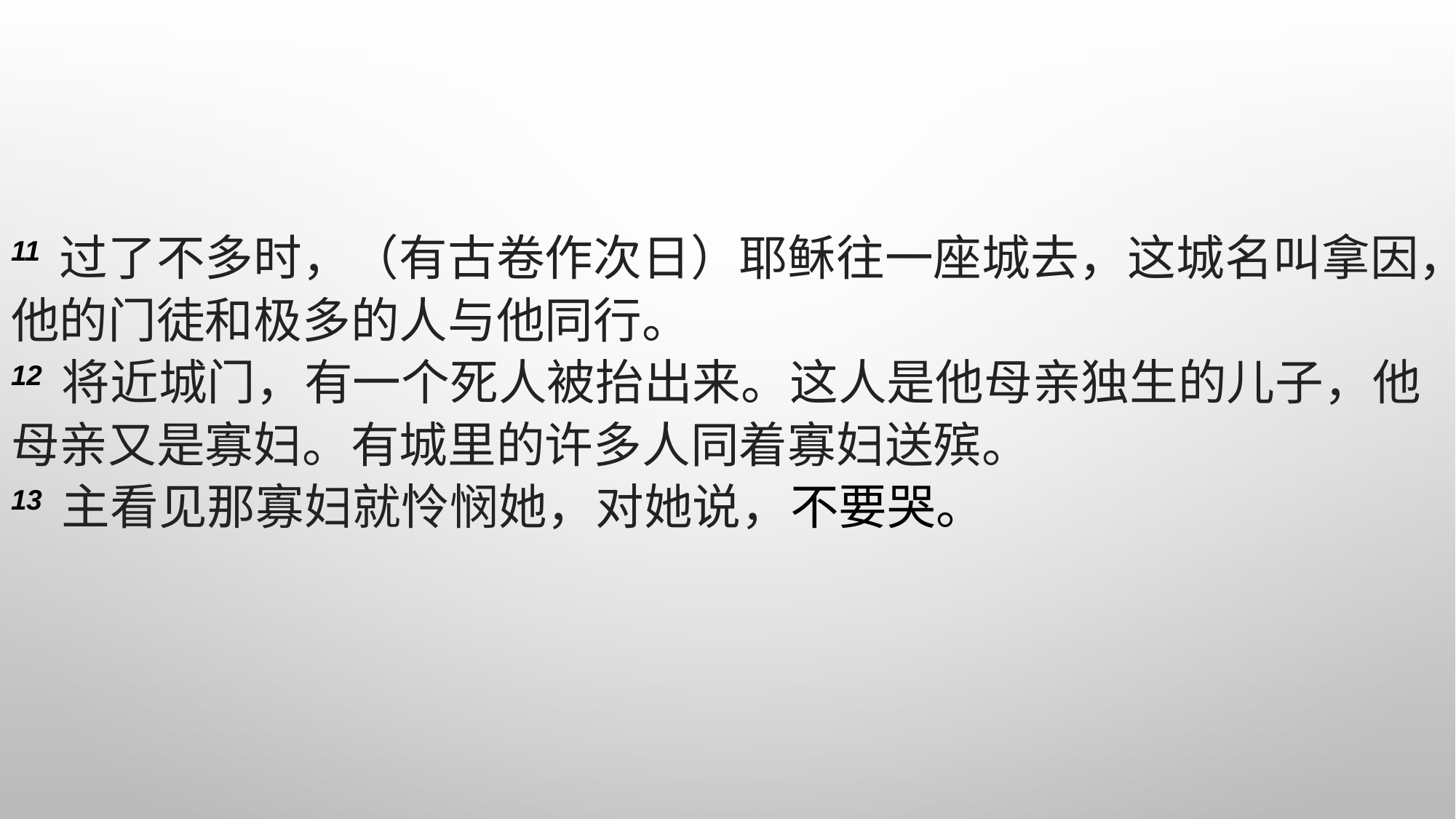

11 过了不多时，（有古卷作次日）耶稣往一座城去，这城名叫拿因，他的门徒和极多的人与他同行。
12 将近城门，有一个死人被抬出来。这人是他母亲独生的儿子，他母亲又是寡妇。有城里的许多人同着寡妇送殡。
13 主看见那寡妇就怜悯她，对她说，不要哭。